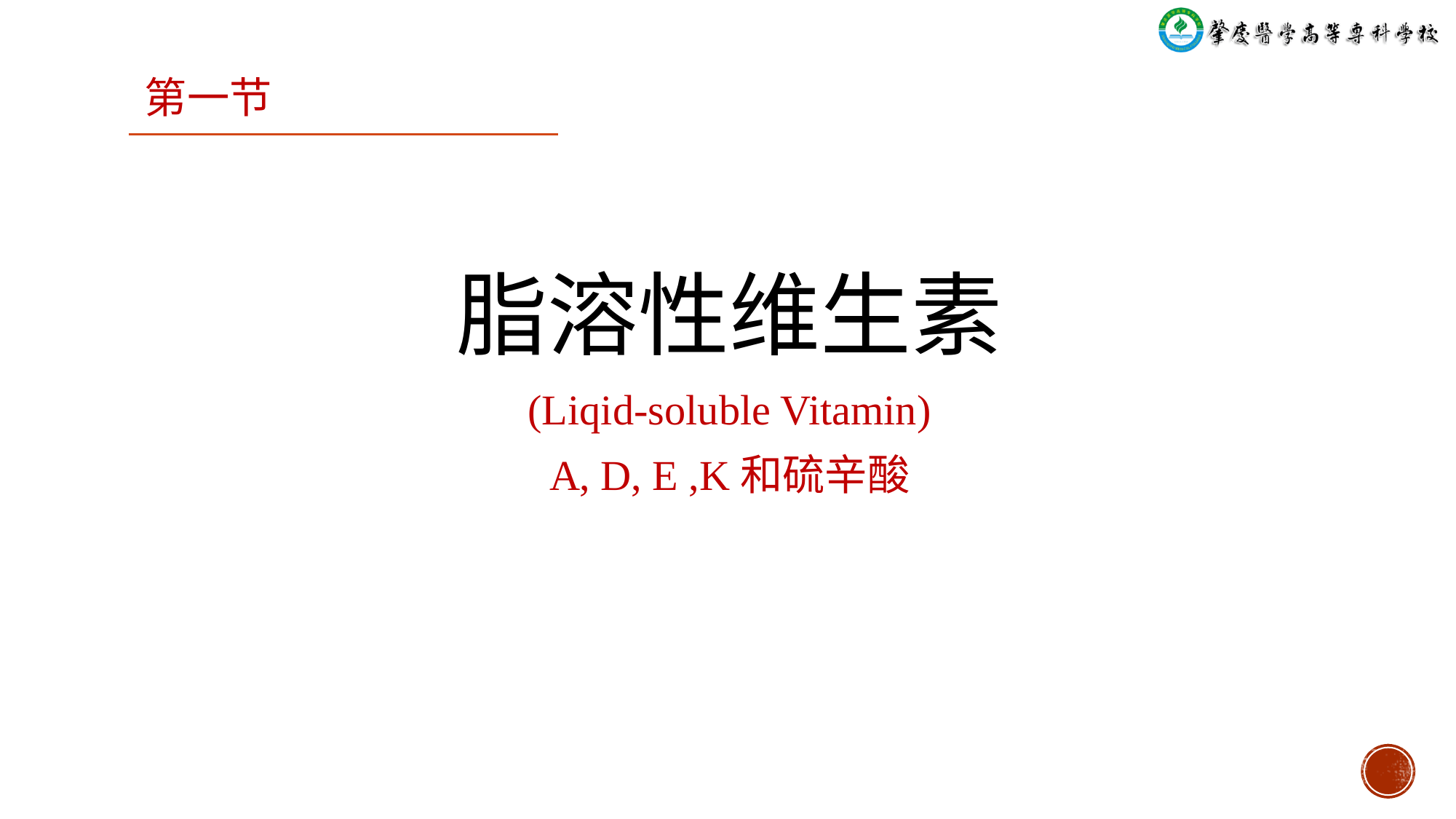

第一节
脂溶性维生素
(Liqid-soluble Vitamin)
A, D, E ,K和硫辛酸